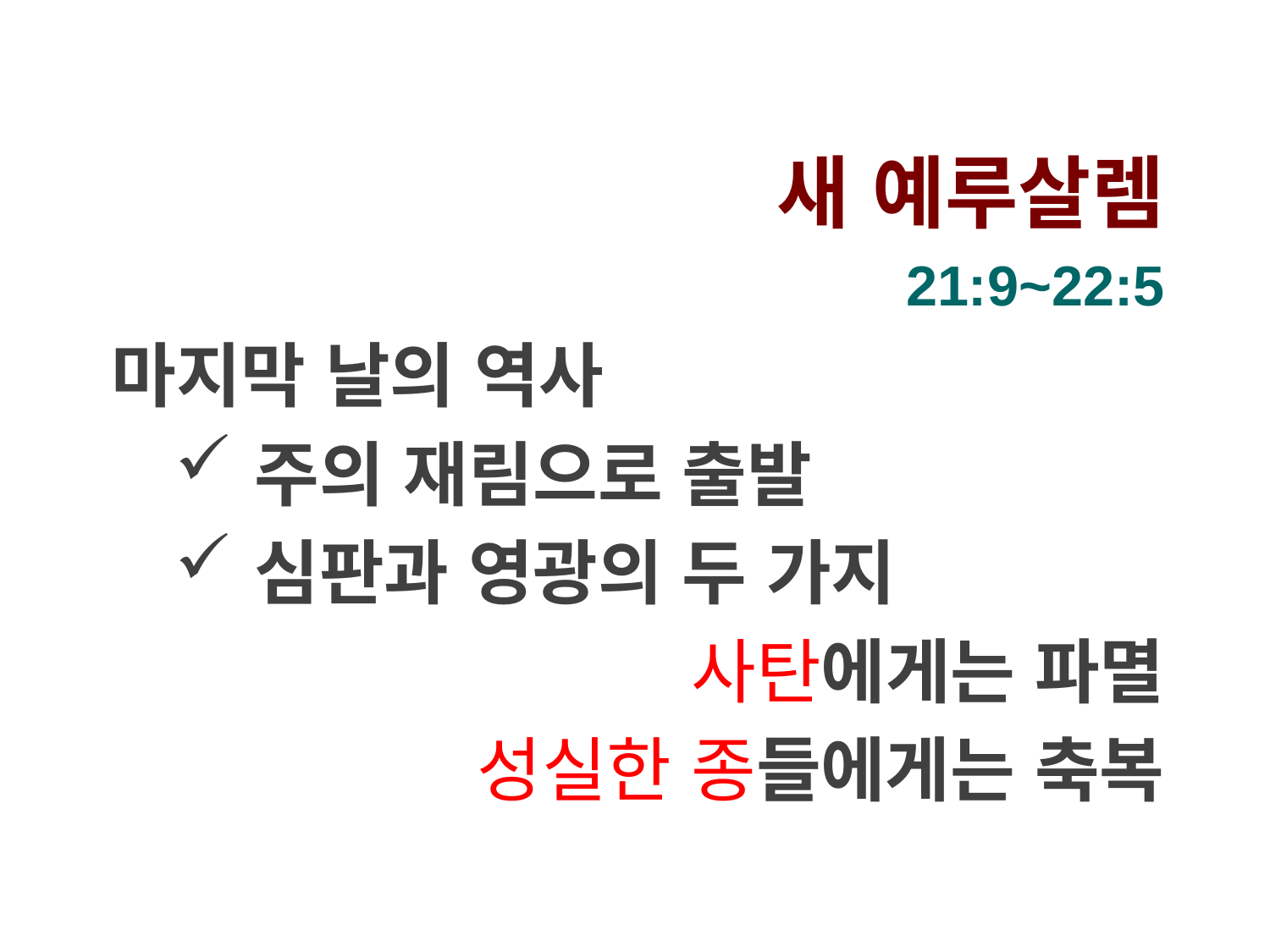

새 예루살렘
21:9~22:5
마지막 날의 역사
주의 재림으로 출발
심판과 영광의 두 가지
사탄에게는 파멸
성실한 종들에게는 축복